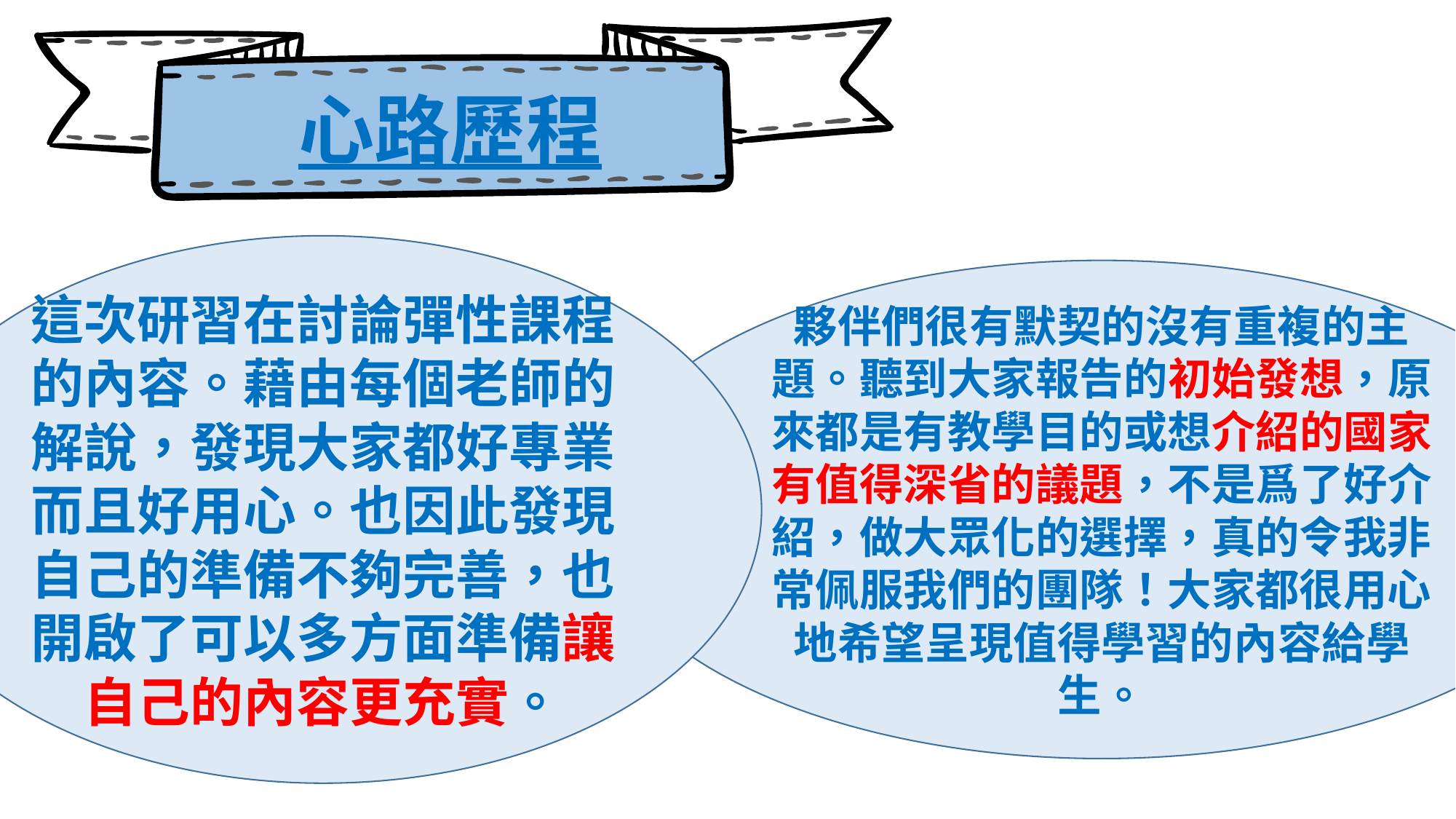

心路歷程
這次研習在討論彈性課程的內容。藉由每個老師的解說，發現大家都好專業而且好用心。也因此發現自己的準備不夠完善，也開啟了可以多方面準備讓自己的內容更充實。
夥伴們很有默契的沒有重複的主題。聽到大家報告的初始發想，原來都是有教學目的或想介紹的國家有值得深省的議題，不是爲了好介紹，做大眾化的選擇，真的令我非常佩服我們的團隊！大家都很用心地希望呈現值得學習的內容給學生。